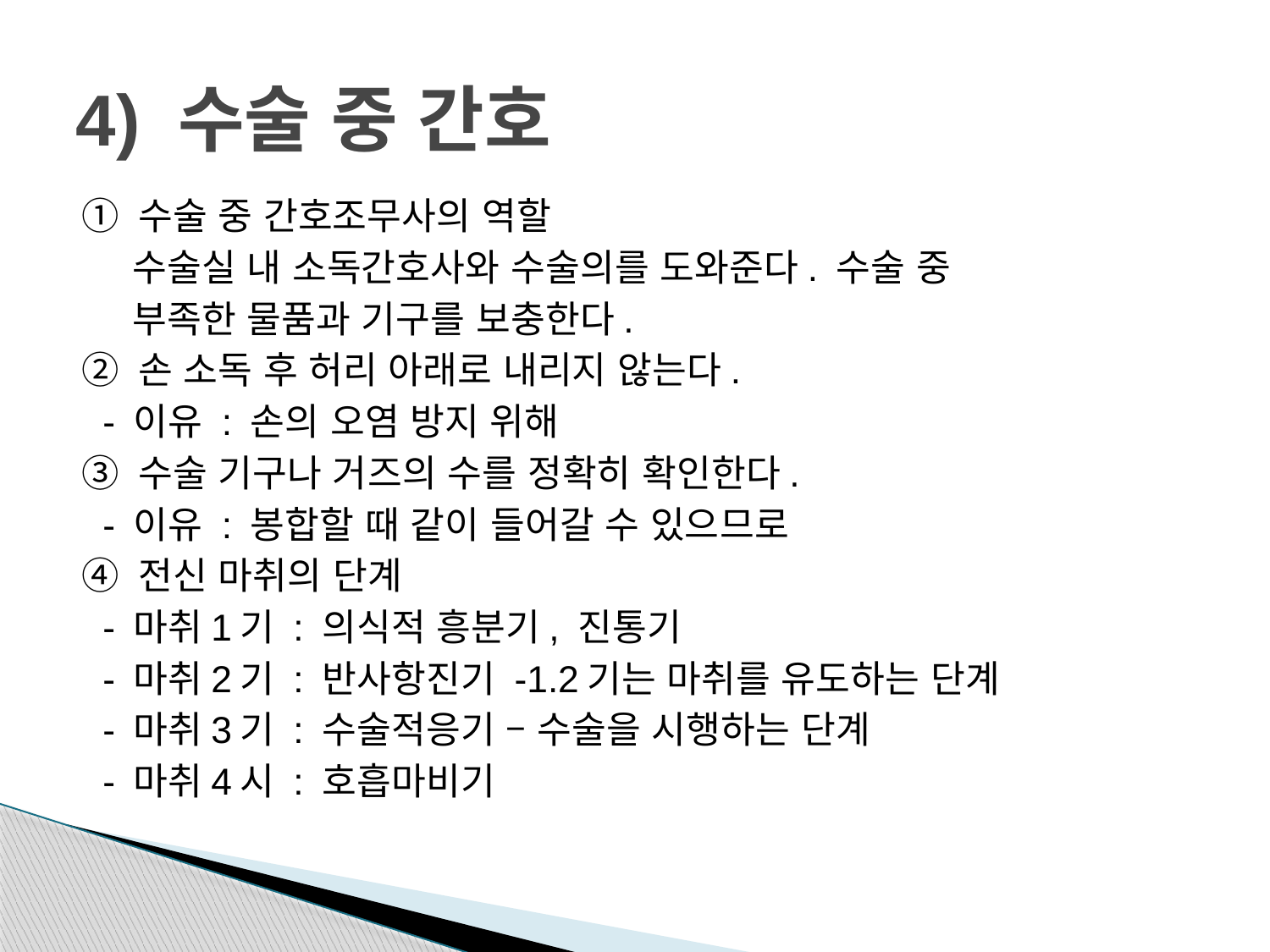

# 4) 수술 중 간호
① 수술 중 간호조무사의 역할
    수술실 내 소독간호사와 수술의를 도와준다. 수술 중
    부족한 물품과 기구를 보충한다.
② 손 소독 후 허리 아래로 내리지 않는다.
  - 이유 : 손의 오염 방지 위해
③ 수술 기구나 거즈의 수를 정확히 확인한다.
  - 이유 : 봉합할 때 같이 들어갈 수 있으므로
④ 전신 마취의 단계
  - 마취1기 : 의식적 흥분기, 진통기
  - 마취2기 : 반사항진기 -1.2기는 마취를 유도하는 단계
  - 마취3기 : 수술적응기 – 수술을 시행하는 단계
  - 마취4시 : 호흡마비기